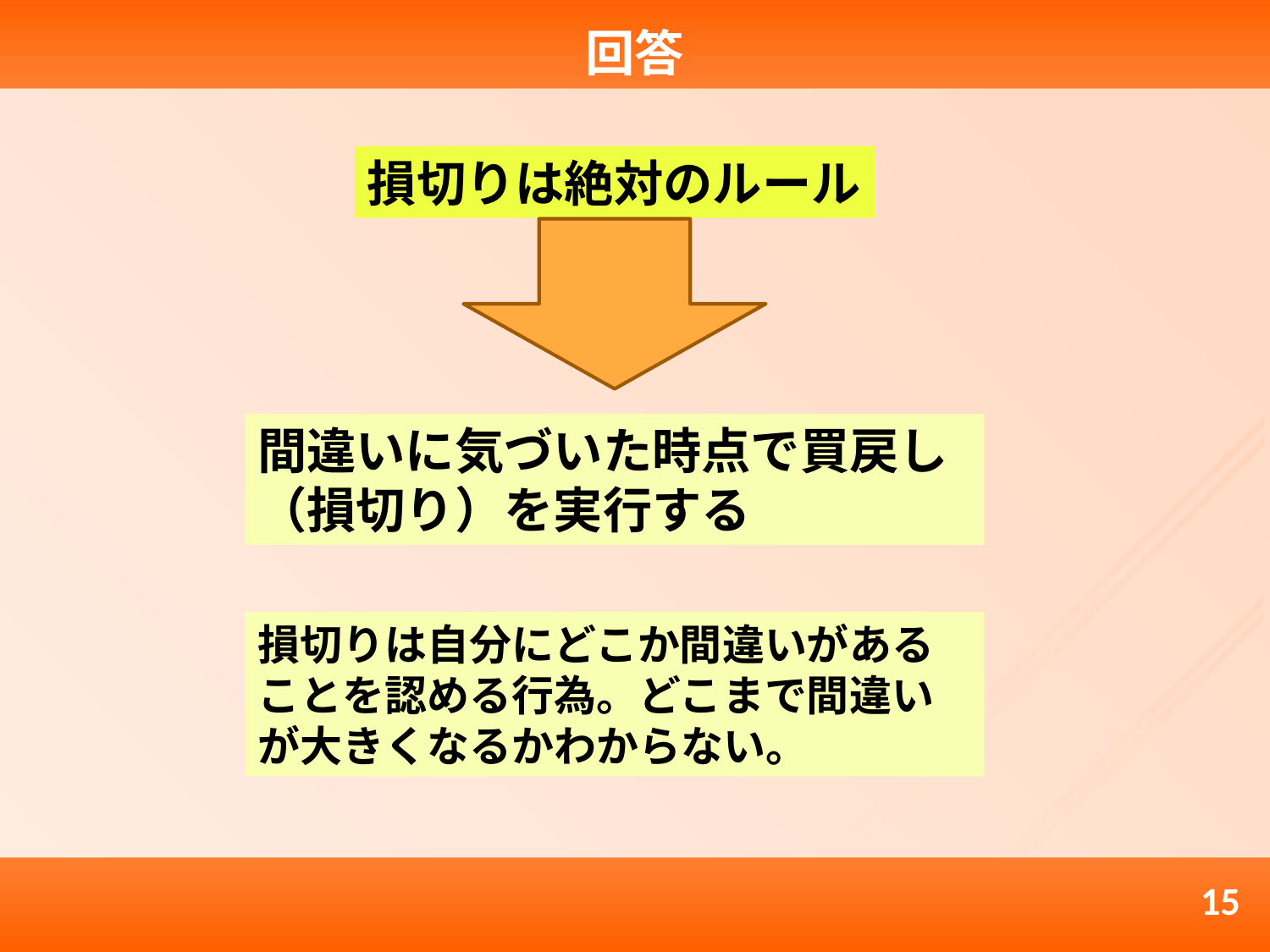

回答
損切りは絶対のルール

間違いに気づいた時点で買戻し（損切り）を実行する
損切りは自分にどこか間違いがあることを認める行為。どこまで間違いが大きくなるかわからない。
15